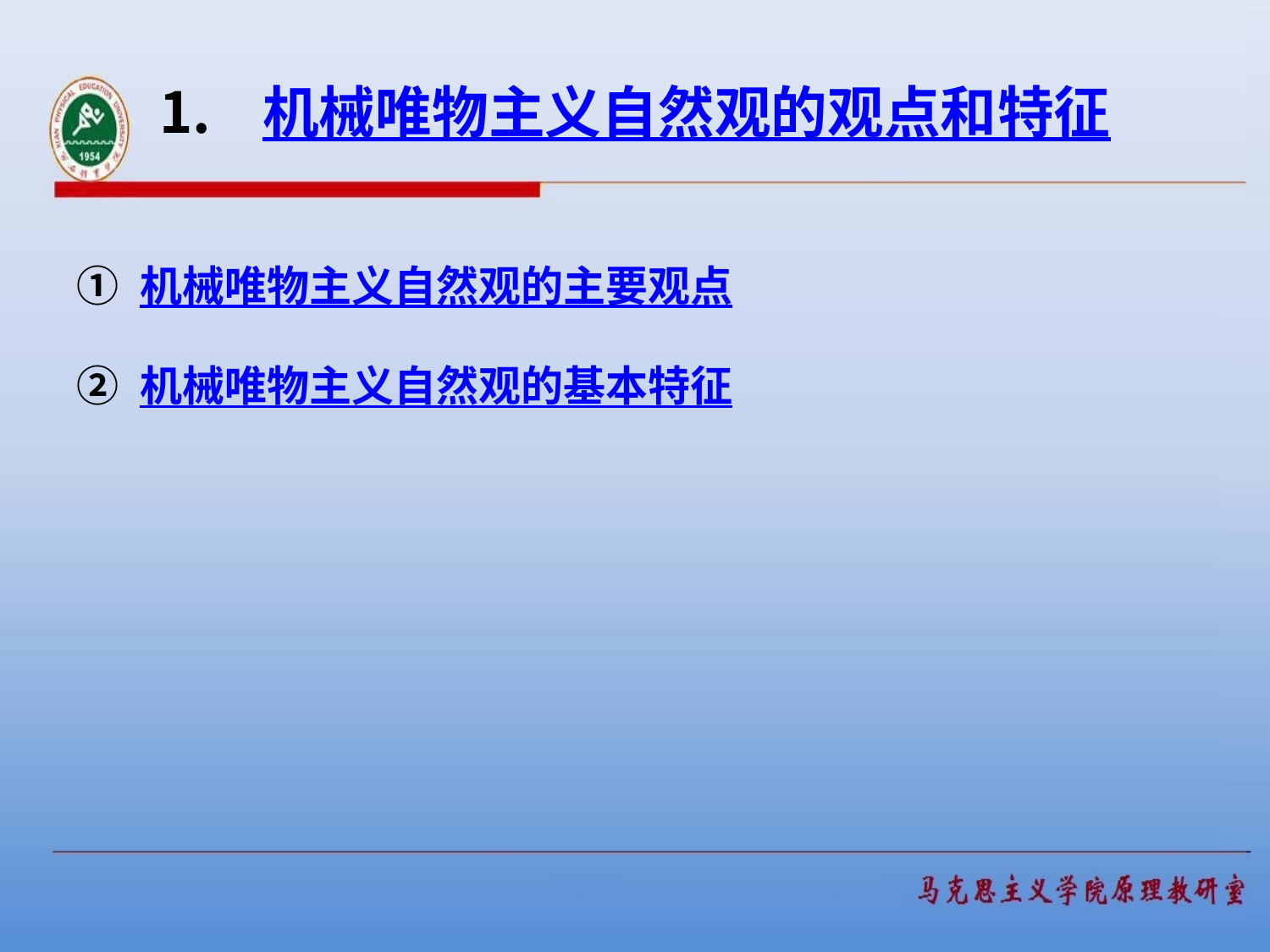

# 机械唯物主义自然观的观点和特征
机械唯物主义自然观的主要观点
机械唯物主义自然观的基本特征